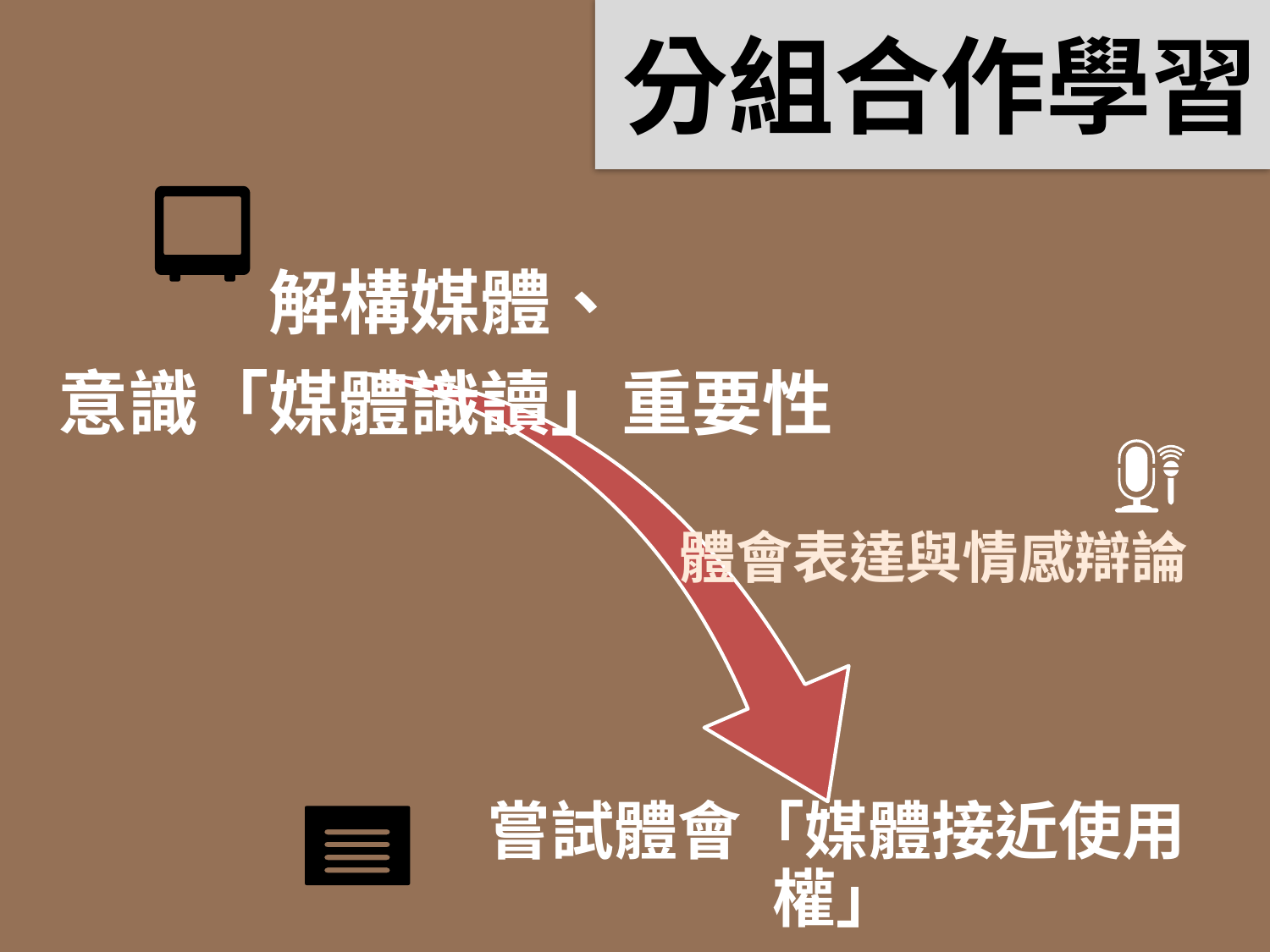

# 分組合作學習

解構媒體、
意識「媒體識讀」重要性
嘗試體會「媒體接近使用權」

體會表達與情感辯論